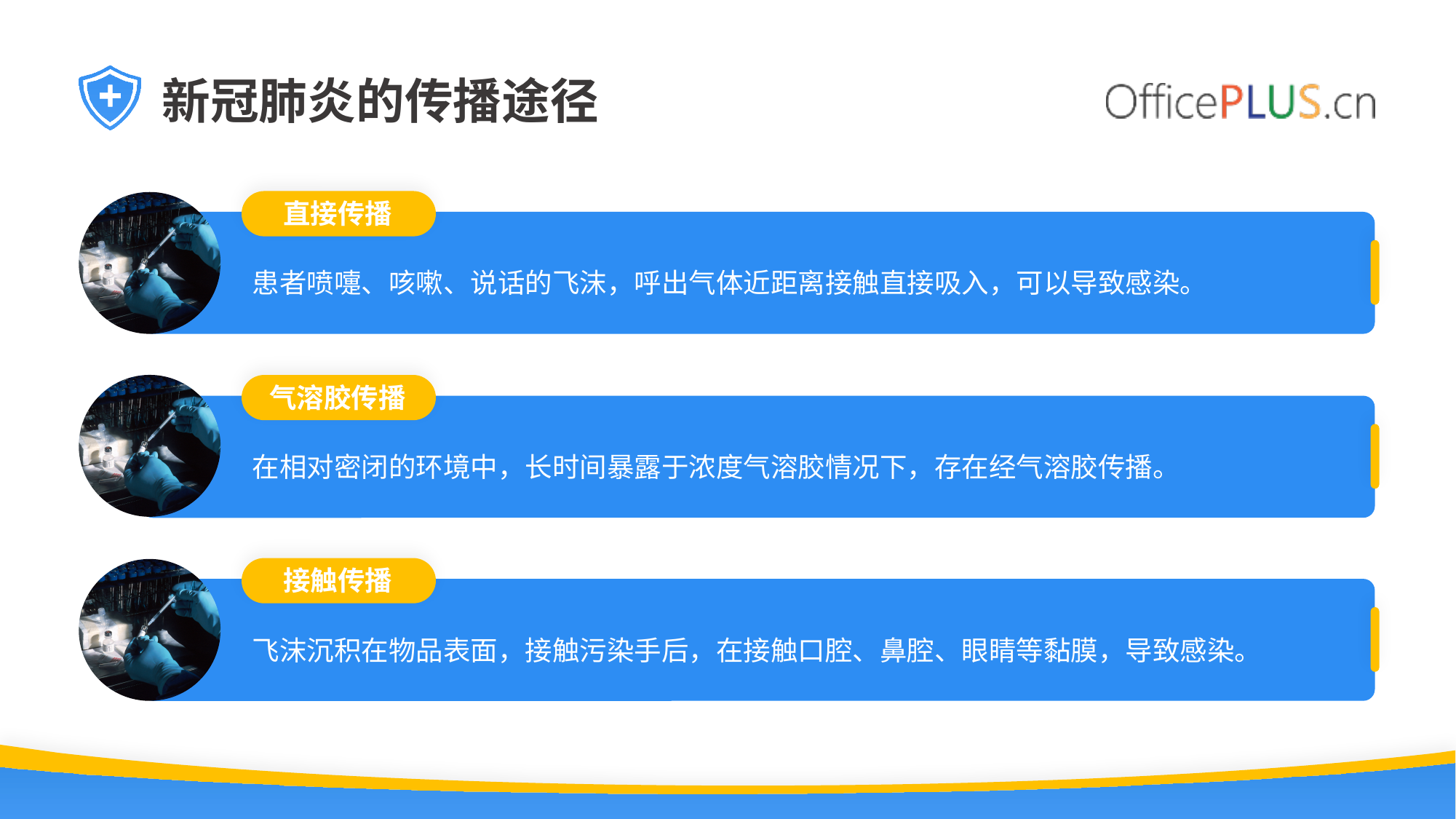

新冠肺炎的传播途径

直接传播

患者喷嚏、咳嗽、说话的飞沫，呼出气体近距离接触直接吸入，可以导致感染。

气溶胶传播

在相对密闭的环境中，长时间暴露于浓度气溶胶情况下，存在经气溶胶传播。

接触传播

飞沫沉积在物品表面，接触污染手后，在接触口腔、鼻腔、眼睛等黏膜，导致感染。